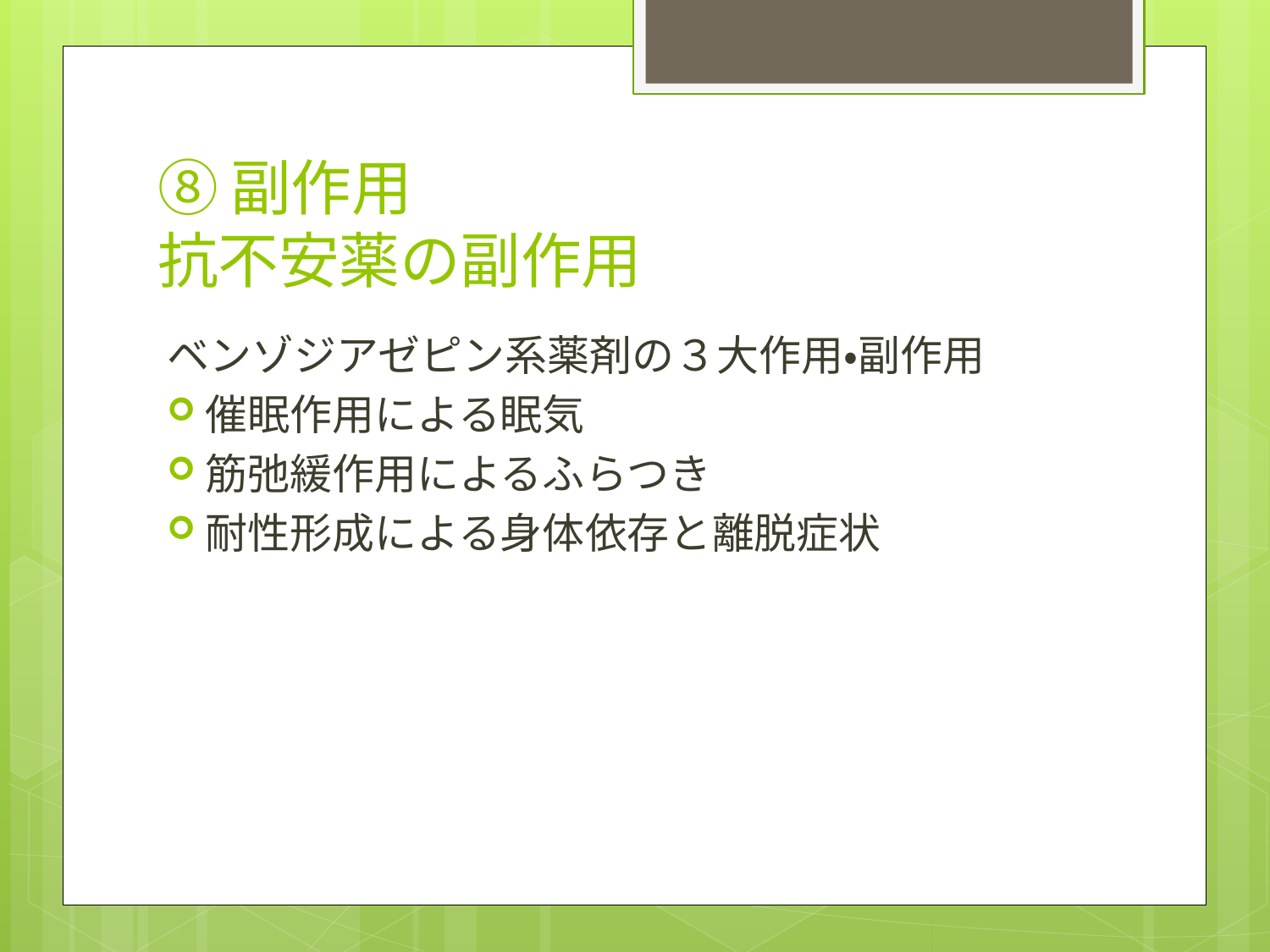

# ⑧副作用 抗不安薬の副作用
ベンゾジアゼピン系薬剤の３大作用・副作用
催眠作用による眠気
筋弛緩作用によるふらつき
耐性形成による身体依存と離脱症状